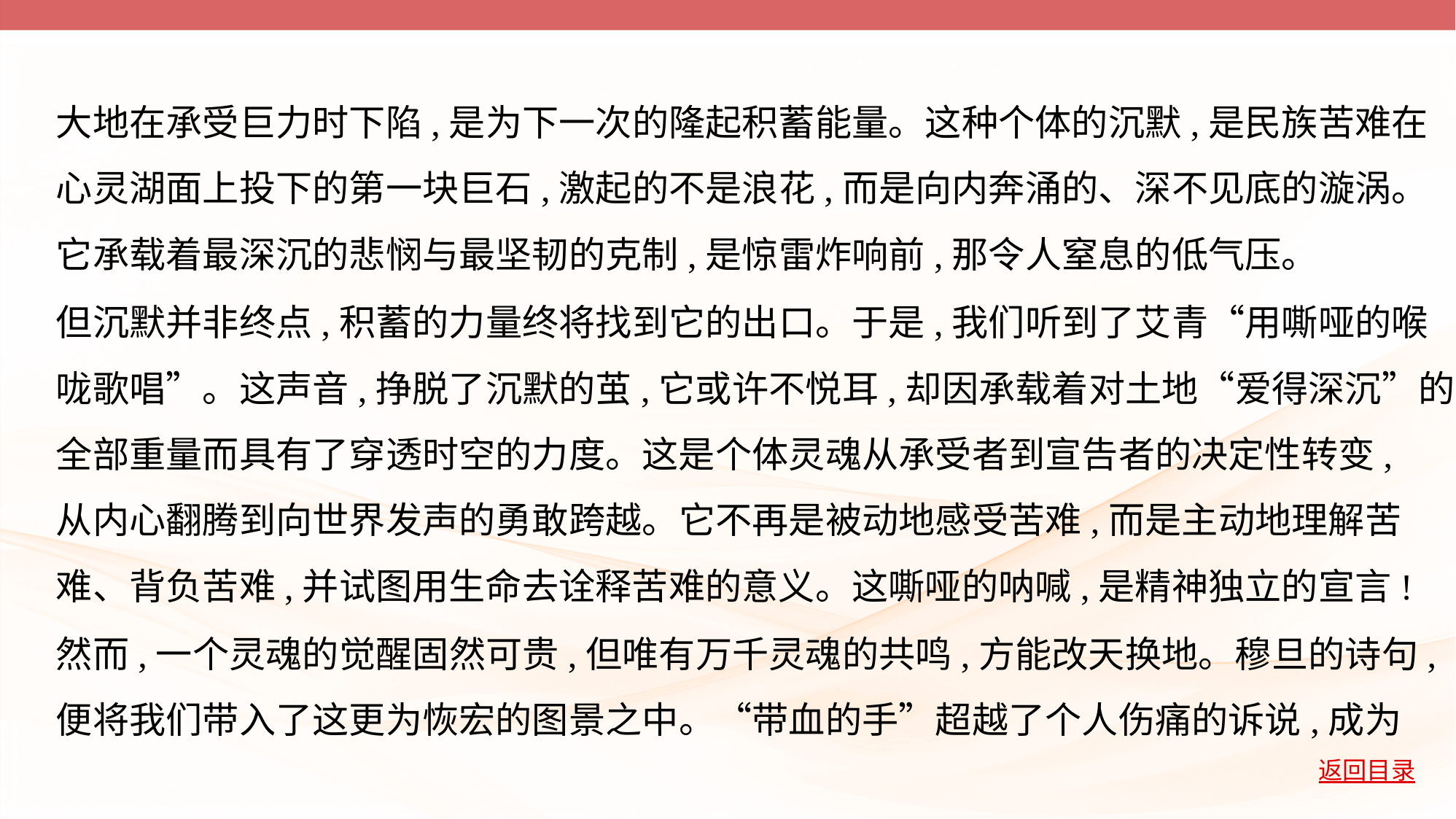

大地在承受巨力时下陷,是为下一次的隆起积蓄能量。这种个体的沉默,是民族苦难在
心灵湖面上投下的第一块巨石,激起的不是浪花,而是向内奔涌的、深不见底的漩涡。
它承载着最深沉的悲悯与最坚韧的克制,是惊雷炸响前,那令人窒息的低气压。
但沉默并非终点,积蓄的力量终将找到它的出口。于是,我们听到了艾青“用嘶哑的喉
咙歌唱”。这声音,挣脱了沉默的茧,它或许不悦耳,却因承载着对土地“爱得深沉”的
全部重量而具有了穿透时空的力度。这是个体灵魂从承受者到宣告者的决定性转变,
从内心翻腾到向世界发声的勇敢跨越。它不再是被动地感受苦难,而是主动地理解苦
难、背负苦难,并试图用生命去诠释苦难的意义。这嘶哑的呐喊,是精神独立的宣言!
然而,一个灵魂的觉醒固然可贵,但唯有万千灵魂的共鸣,方能改天换地。穆旦的诗句,
便将我们带入了这更为恢宏的图景之中。“带血的手”超越了个人伤痛的诉说,成为